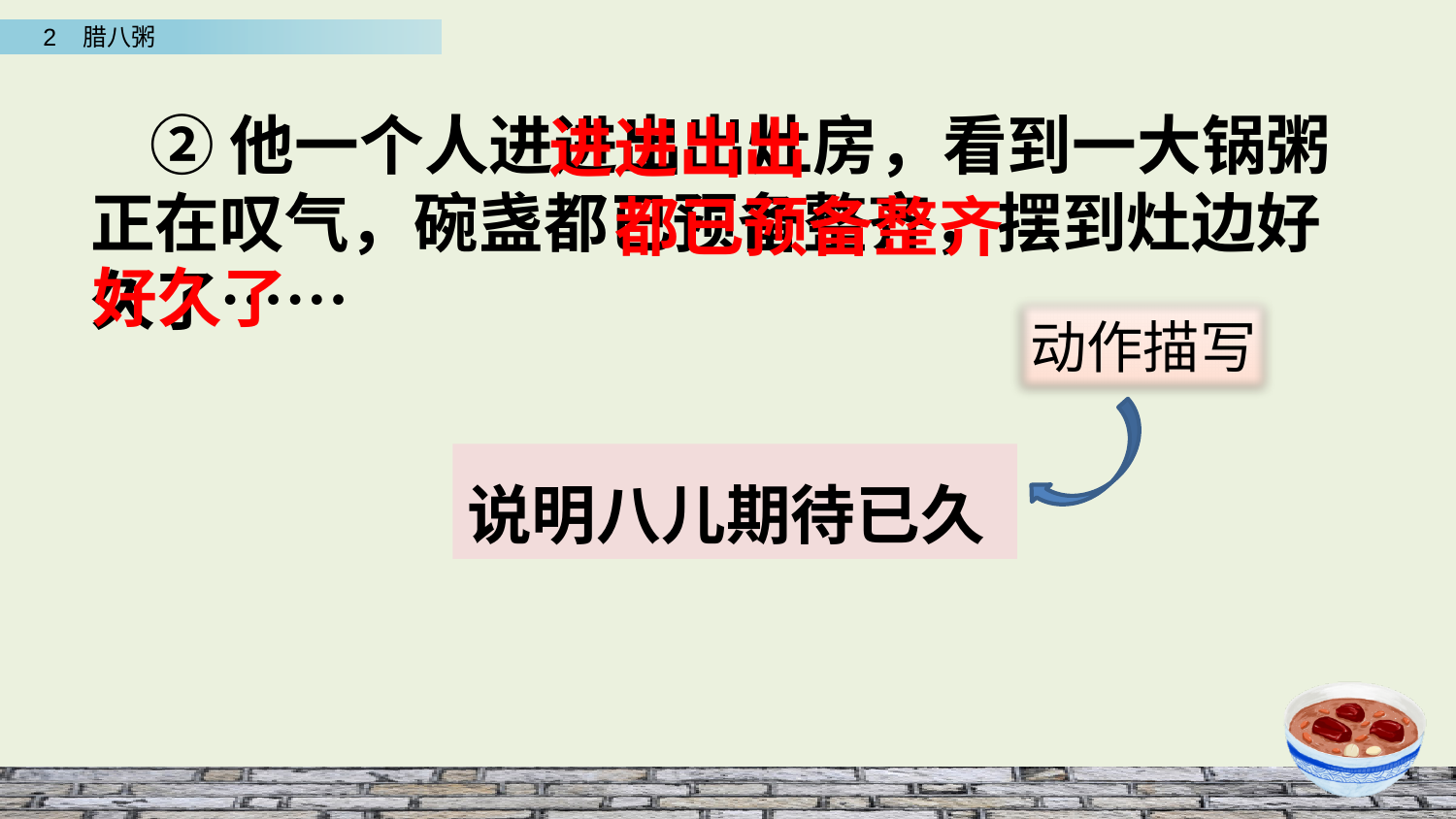

②他一个人进进出出灶房，看到一大锅粥正在叹气，碗盏都已预备整齐，摆到灶边好久了……
进进出出
都已预备整齐
好久了
动作描写

说明八儿期待已久